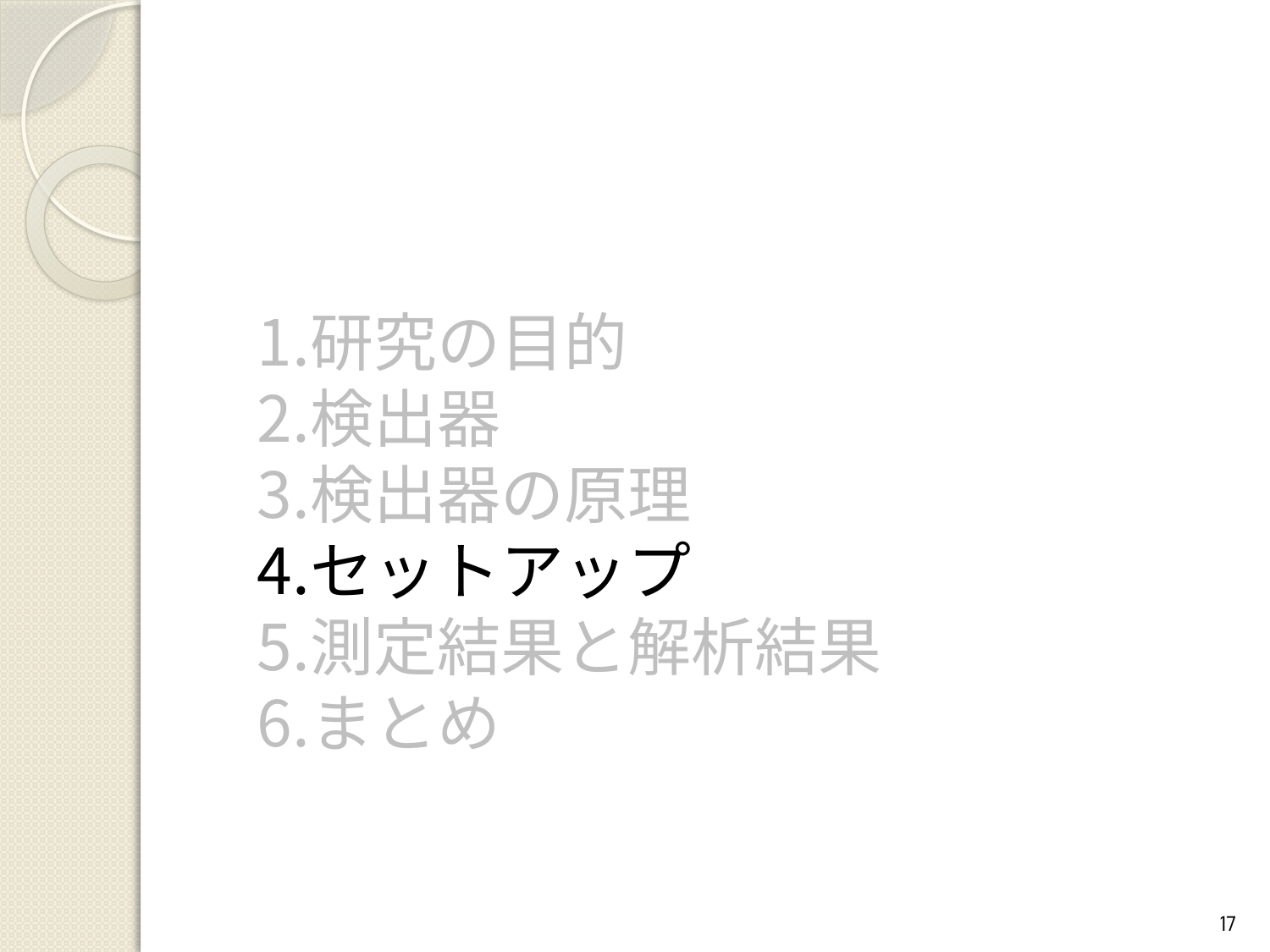

#
研究の目的
検出器
検出器の原理
セットアップ
測定結果と解析結果
まとめ
17